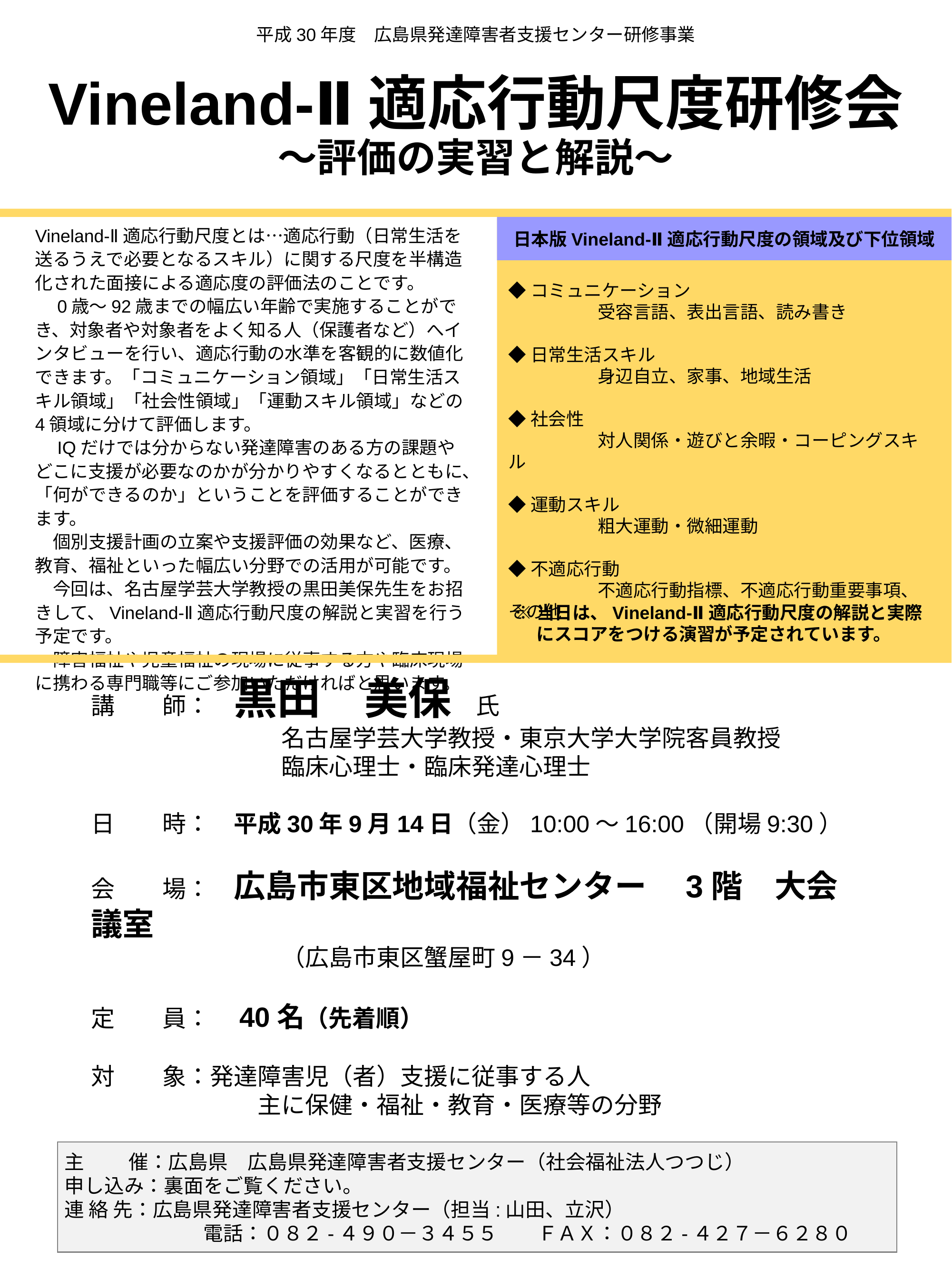

平成30年度　広島県発達障害者支援センター研修事業
# Vineland-Ⅱ適応行動尺度研修会 ～評価の実習と解説～

日本版Vineland-Ⅱ適応行動尺度の領域及び下位領域

Vineland-Ⅱ適応行動尺度とは…適応行動（日常生活を送るうえで必要となるスキル）に関する尺度を半構造化された面接による適応度の評価法のことです。
　0歳～92歳までの幅広い年齢で実施することができ、対象者や対象者をよく知る人（保護者など）へインタビューを行い、適応行動の水準を客観的に数値化できます。「コミュニケーション領域」「日常生活スキル領域」「社会性領域」「運動スキル領域」などの4領域に分けて評価します。
　IQだけでは分からない発達障害のある方の課題やどこに支援が必要なのかが分かりやすくなるとともに、「何ができるのか」ということを評価することができます。
　個別支援計画の立案や支援評価の効果など、医療、教育、福祉といった幅広い分野での活用が可能です。
　今回は、名古屋学芸大学教授の黒田美保先生をお招きして、Vineland-Ⅱ適応行動尺度の解説と実習を行う予定です。
　障害福祉や児童福祉の現場に従事する方や臨床現場に携わる専門職等にご参加いただければと思います。
◆コミュニケーション
　　　　　受容言語、表出言語、読み書き

◆日常生活スキル
　　　　　身辺自立、家事、地域生活

◆社会性
　　　　　対人関係・遊びと余暇・コーピングスキル

◆運動スキル
　　　　　粗大運動・微細運動

◆不適応行動
　　　　　不適応行動指標、不適応行動重要事項、その他

※当日は、Vineland-Ⅱ適応行動尺度の解説と実際
　 にスコアをつける演習が予定されています。
講　　師：　黒田　美保　氏
　　　　　　　　名古屋学芸大学教授・東京大学大学院客員教授
　　　　　　　　臨床心理士・臨床発達心理士

日　　時：　平成30年9月14日（金）10:00～16:00（開場9:30）

会　　場：　広島市東区地域福祉センター　3階　大会議室
　　　　　　　　（広島市東区蟹屋町9－34）

定　　員：　40名（先着順）

対　　象：発達障害児（者）支援に従事する人
　　　　　　　主に保健・福祉・教育・医療等の分野

参加費 ：無料
主　　 催：広島県　広島県発達障害者支援センター（社会福祉法人つつじ）
申し込み：裏面をご覧ください。
連 絡 先：広島県発達障害者支援センター（担当:山田、立沢）
　　　　　　　電話：０８２-４９０－３４５５　　ＦＡＸ：０８２-４２７－６２８０